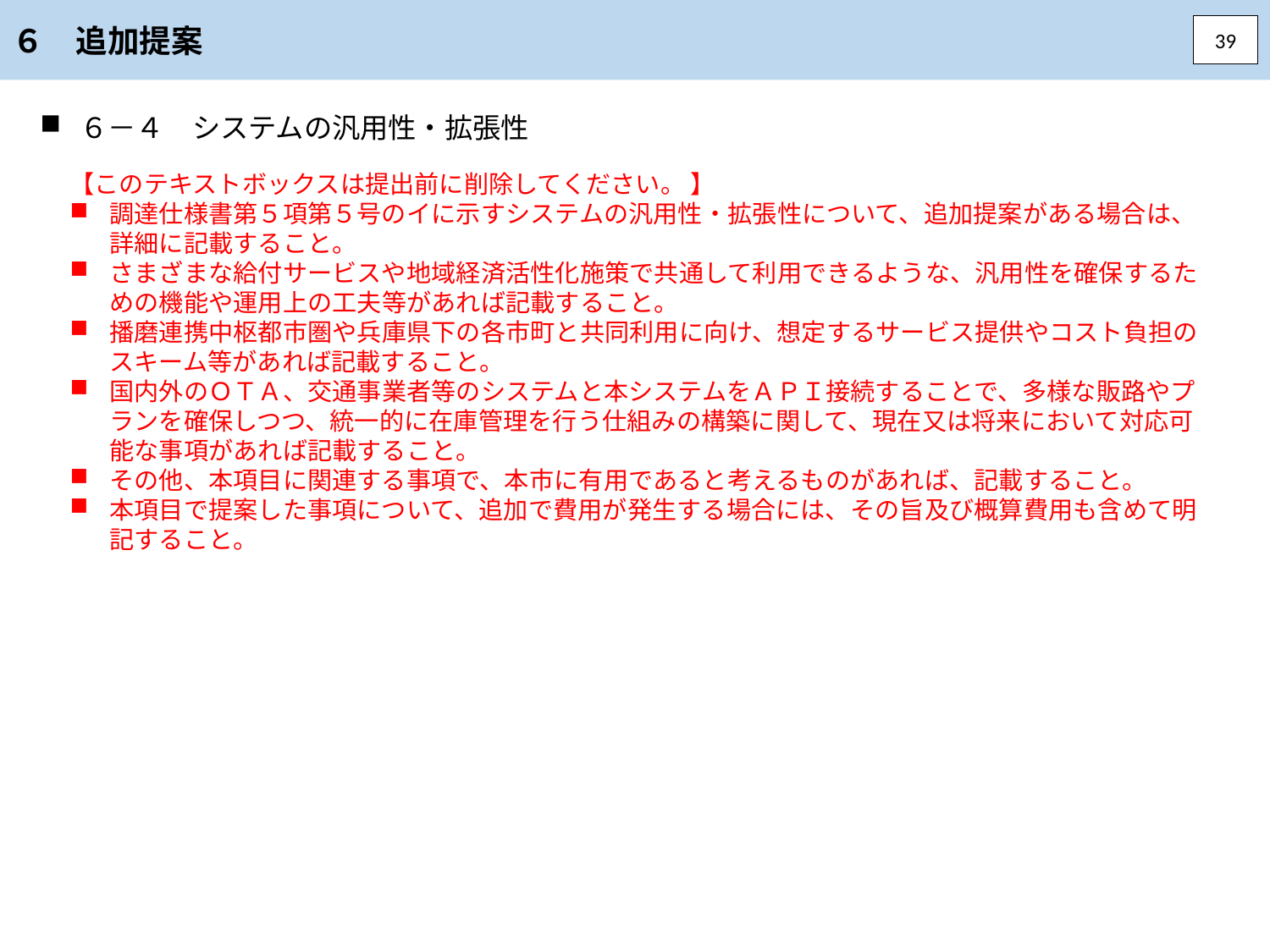

６　追加提案
39
６－４　システムの汎用性・拡張性
【このテキストボックスは提出前に削除してください。 】
調達仕様書第５項第５号のイに示すシステムの汎用性・拡張性について、追加提案がある場合は、詳細に記載すること。
さまざまな給付サービスや地域経済活性化施策で共通して利用できるような、汎用性を確保するための機能や運用上の工夫等があれば記載すること。
播磨連携中枢都市圏や兵庫県下の各市町と共同利用に向け、想定するサービス提供やコスト負担のスキーム等があれば記載すること。
国内外のＯＴＡ、交通事業者等のシステムと本システムをＡＰＩ接続することで、多様な販路やプランを確保しつつ、統一的に在庫管理を行う仕組みの構築に関して、現在又は将来において対応可能な事項があれば記載すること。
その他、本項目に関連する事項で、本市に有用であると考えるものがあれば、記載すること。
本項目で提案した事項について、追加で費用が発生する場合には、その旨及び概算費用も含めて明記すること。